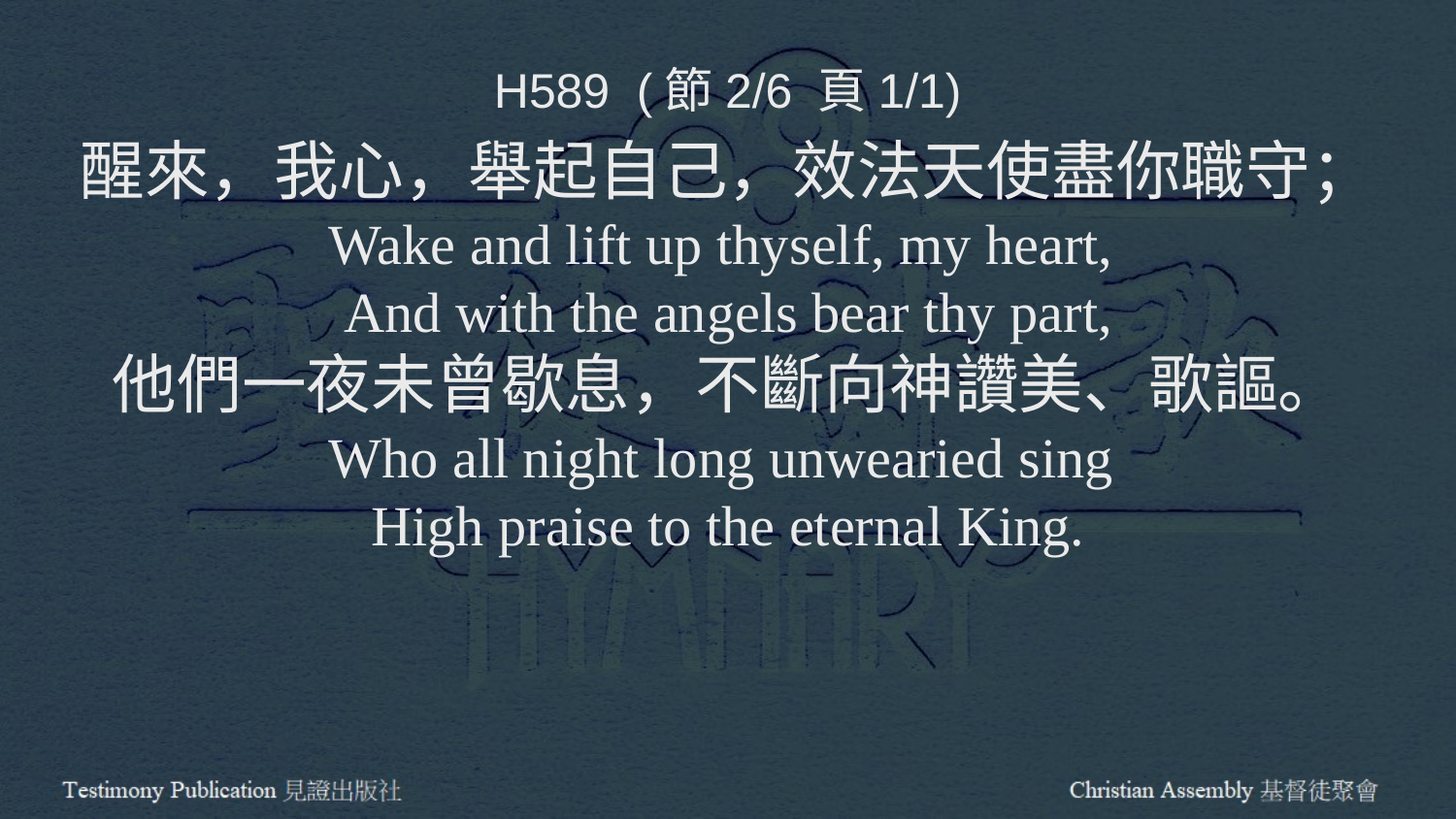

H589  (節2/6 頁1/1)
醒來，我心，舉起自己，效法天使盡你職守；
Wake and lift up thyself, my heart,
And with the angels bear thy part,
他們一夜未曾歇息，不斷向神讚美、歌謳。
Who all night long unwearied sing
High praise to the eternal King.